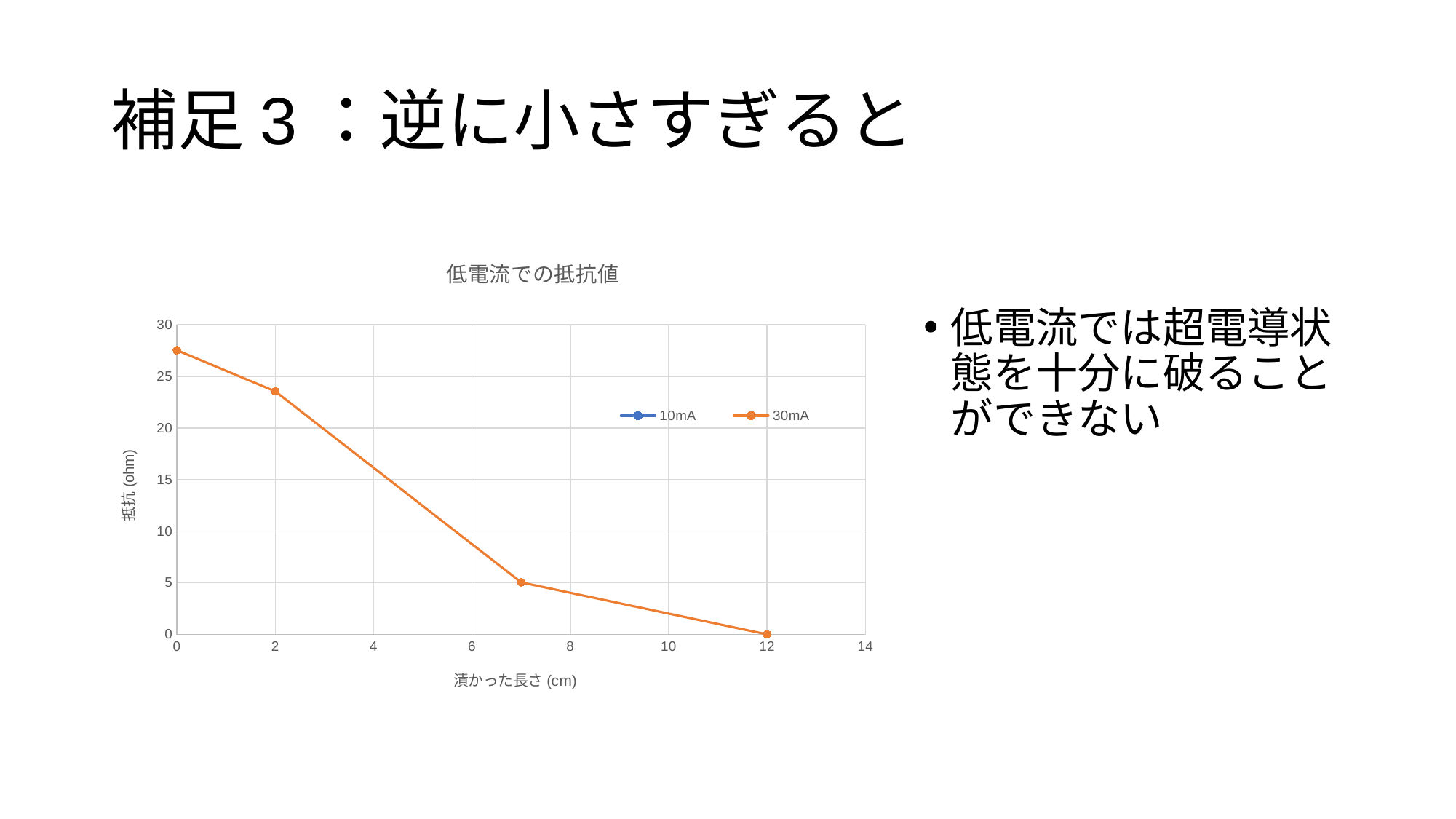

# 補足3：逆に小さすぎると

### Chart: 低電流での抵抗値

| Category |  |  |
|---|---|---|
低電流では超電導状態を十分に破ることができない